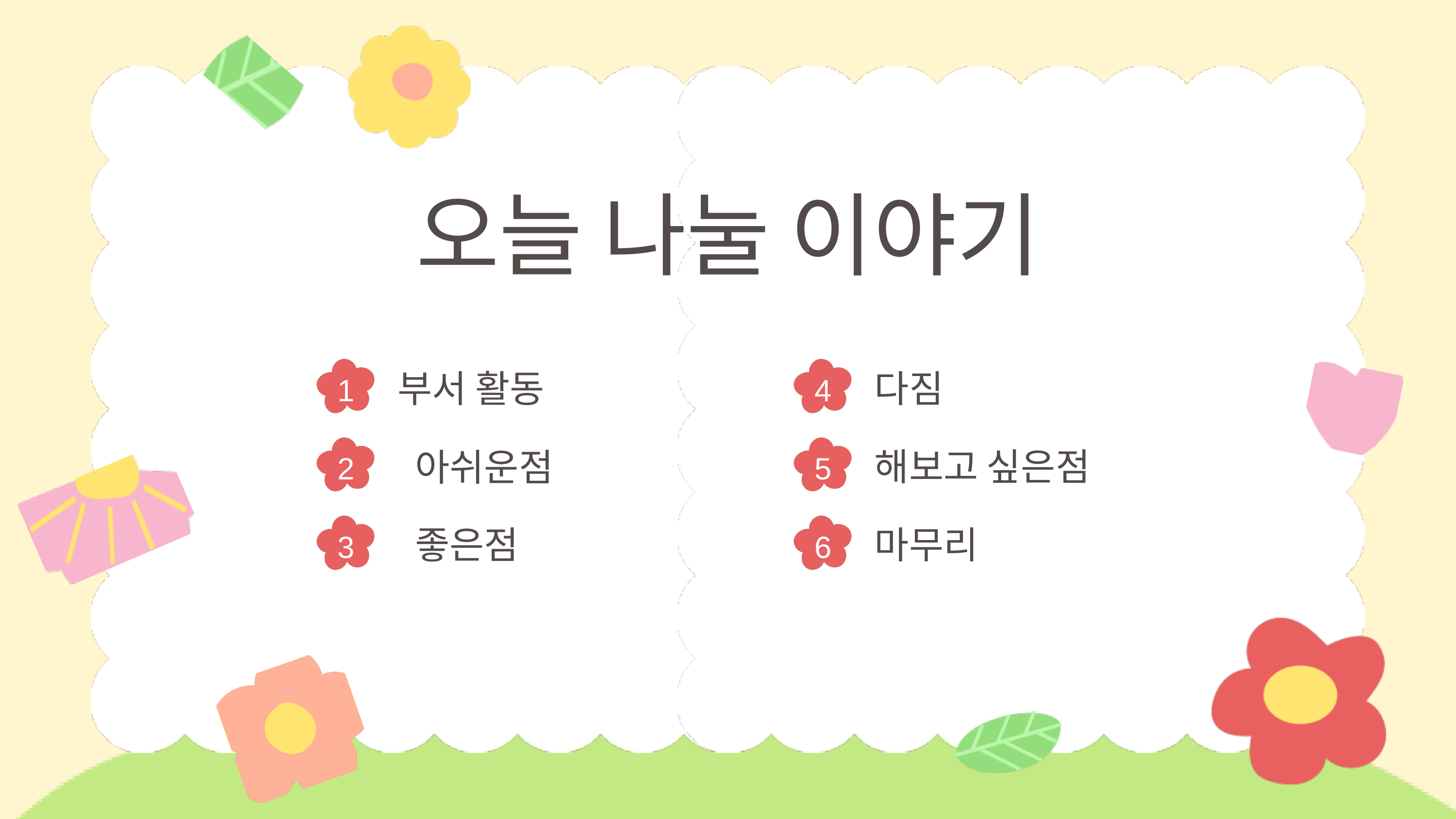

오늘 나눌 이야기
부서 활동
다짐

1

4

해보고 싶은점
 아쉬운점

2

5

 좋은점
마무리

3

6